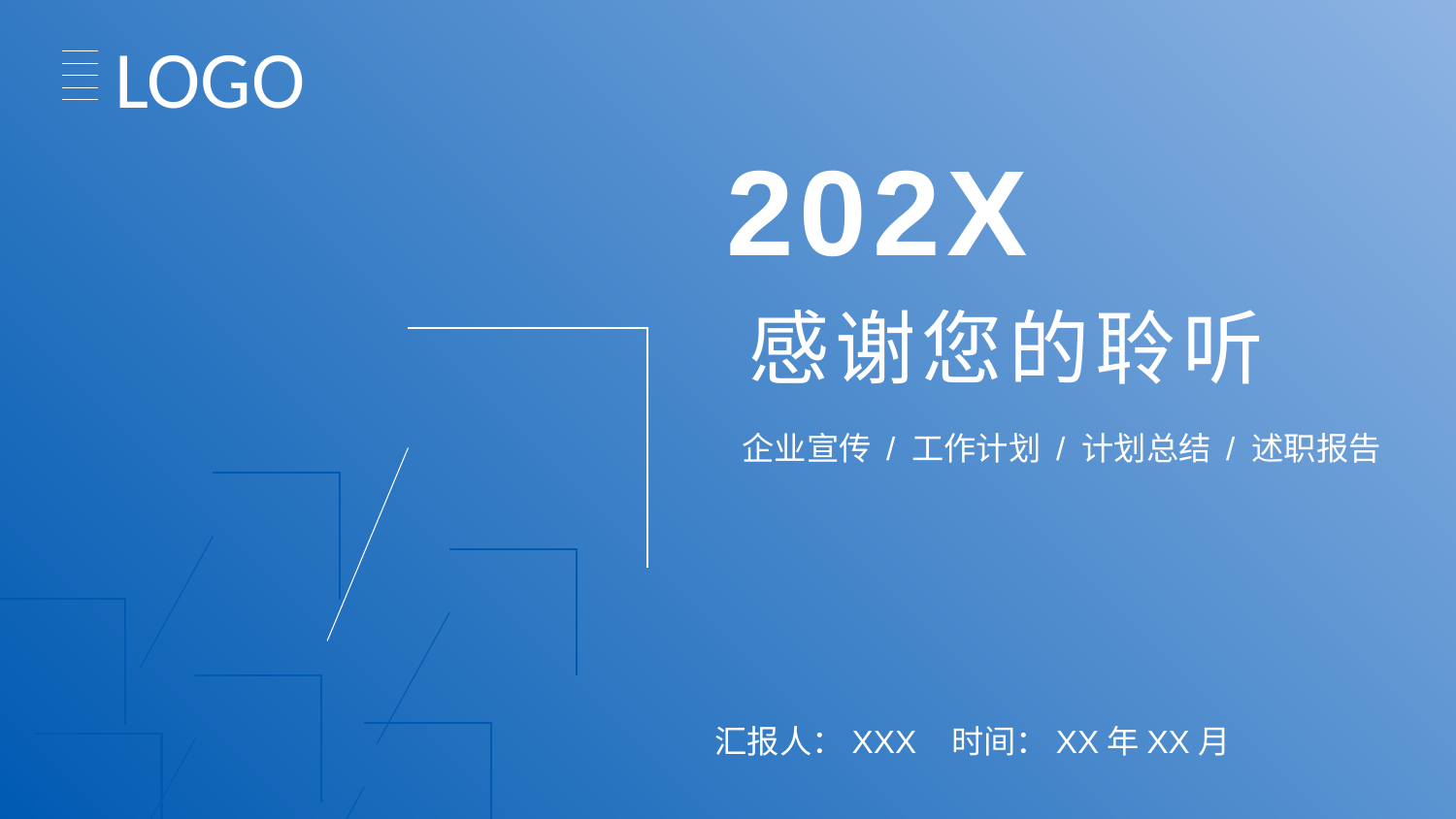

LOGO
202X
感谢您的聆听

企业宣传 / 工作计划 / 计划总结 / 述职报告

汇报人：XXX   时间：XX年XX月